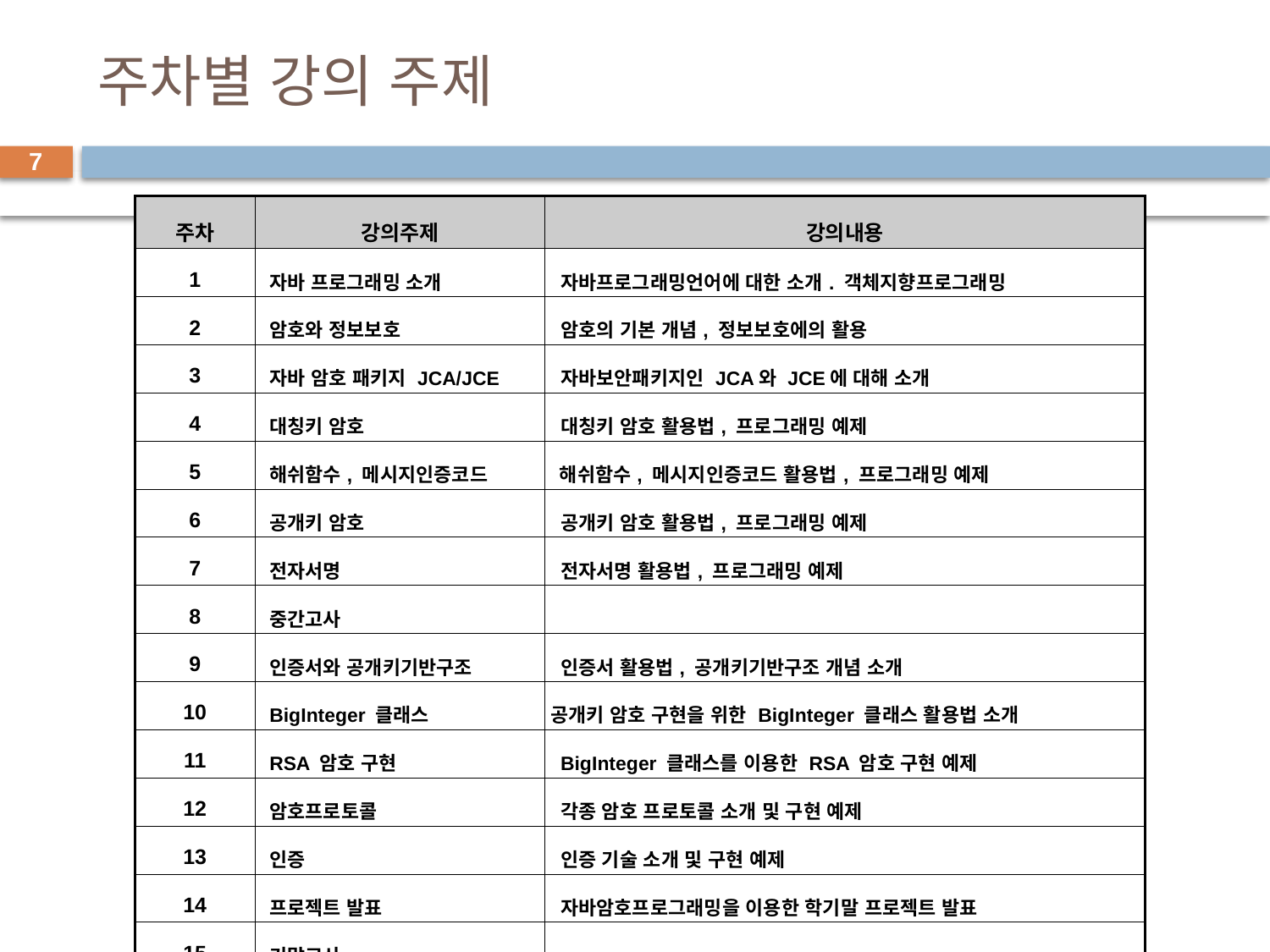

# 주차별 강의 주제
7
| 주차 | 강의주제 | 강의내용 |
| --- | --- | --- |
| 1 | 자바 프로그래밍 소개 | 자바프로그래밍언어에 대한 소개. 객체지향프로그래밍 |
| 2 | 암호와 정보보호 | 암호의 기본 개념, 정보보호에의 활용 |
| 3 | 자바 암호 패키지 JCA/JCE | 자바보안패키지인 JCA와 JCE에 대해 소개 |
| 4 | 대칭키 암호 | 대칭키 암호 활용법, 프로그래밍 예제 |
| 5 | 해쉬함수, 메시지인증코드 | 해쉬함수, 메시지인증코드 활용법, 프로그래밍 예제 |
| 6 | 공개키 암호 | 공개키 암호 활용법, 프로그래밍 예제 |
| 7 | 전자서명 | 전자서명 활용법, 프로그래밍 예제 |
| 8 | 중간고사 |  |
| 9 | 인증서와 공개키기반구조 | 인증서 활용법, 공개키기반구조 개념 소개 |
| 10 | BigInteger 클래스 | 공개키 암호 구현을 위한 BigInteger 클래스 활용법 소개 |
| 11 | RSA 암호 구현 | BigInteger 클래스를 이용한 RSA 암호 구현 예제 |
| 12 | 암호프로토콜 | 각종 암호 프로토콜 소개 및 구현 예제 |
| 13 | 인증 | 인증 기술 소개 및 구현 예제 |
| 14 | 프로젝트 발표 | 자바암호프로그래밍을 이용한 학기말 프로젝트 발표 |
| 15 | 기말고사 |  |